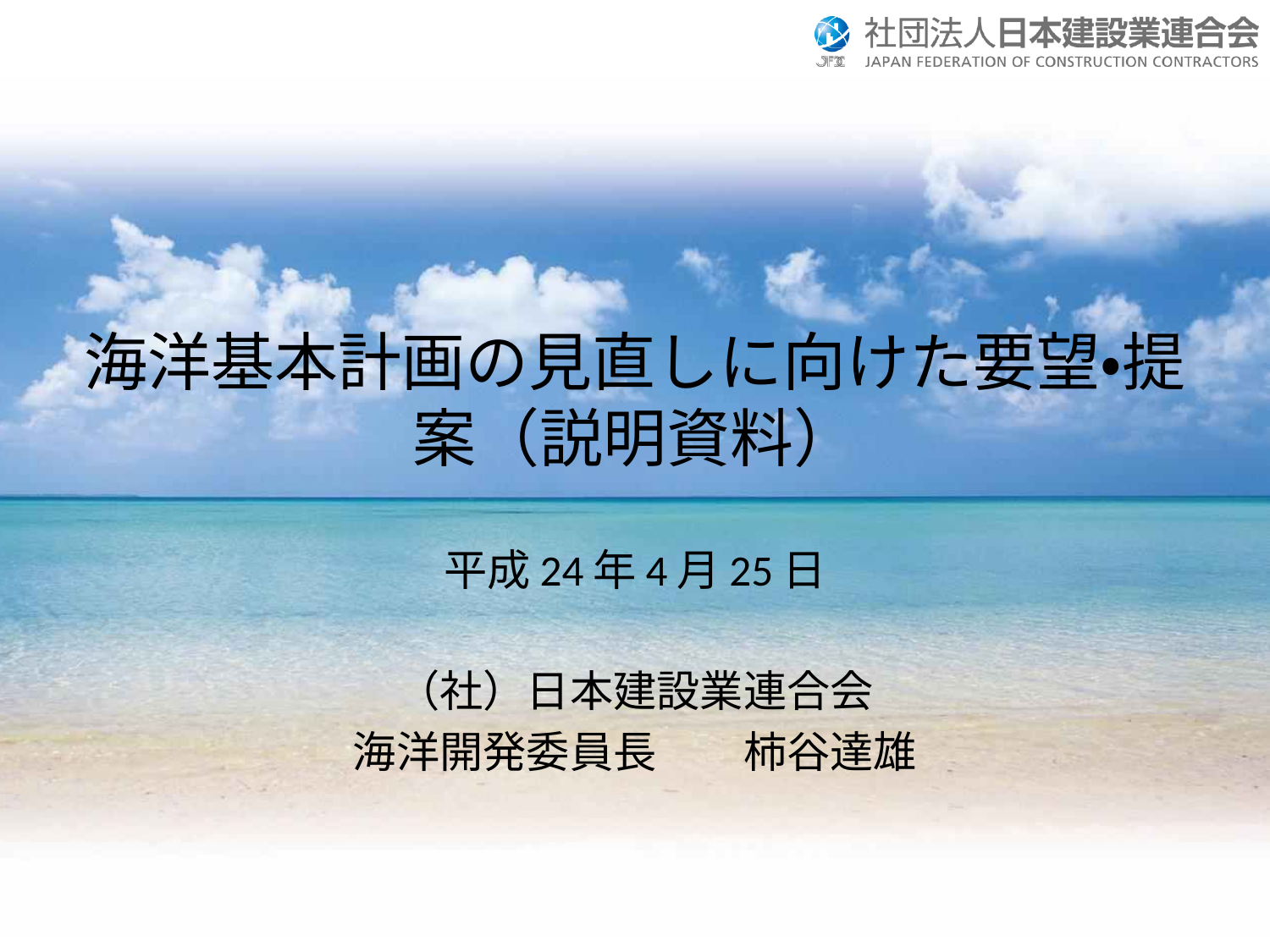

# 海洋基本計画の見直しに向けた要望・提案（説明資料）
平成24年4月25日

（社）日本建設業連合会
海洋開発委員長　　柿谷達雄